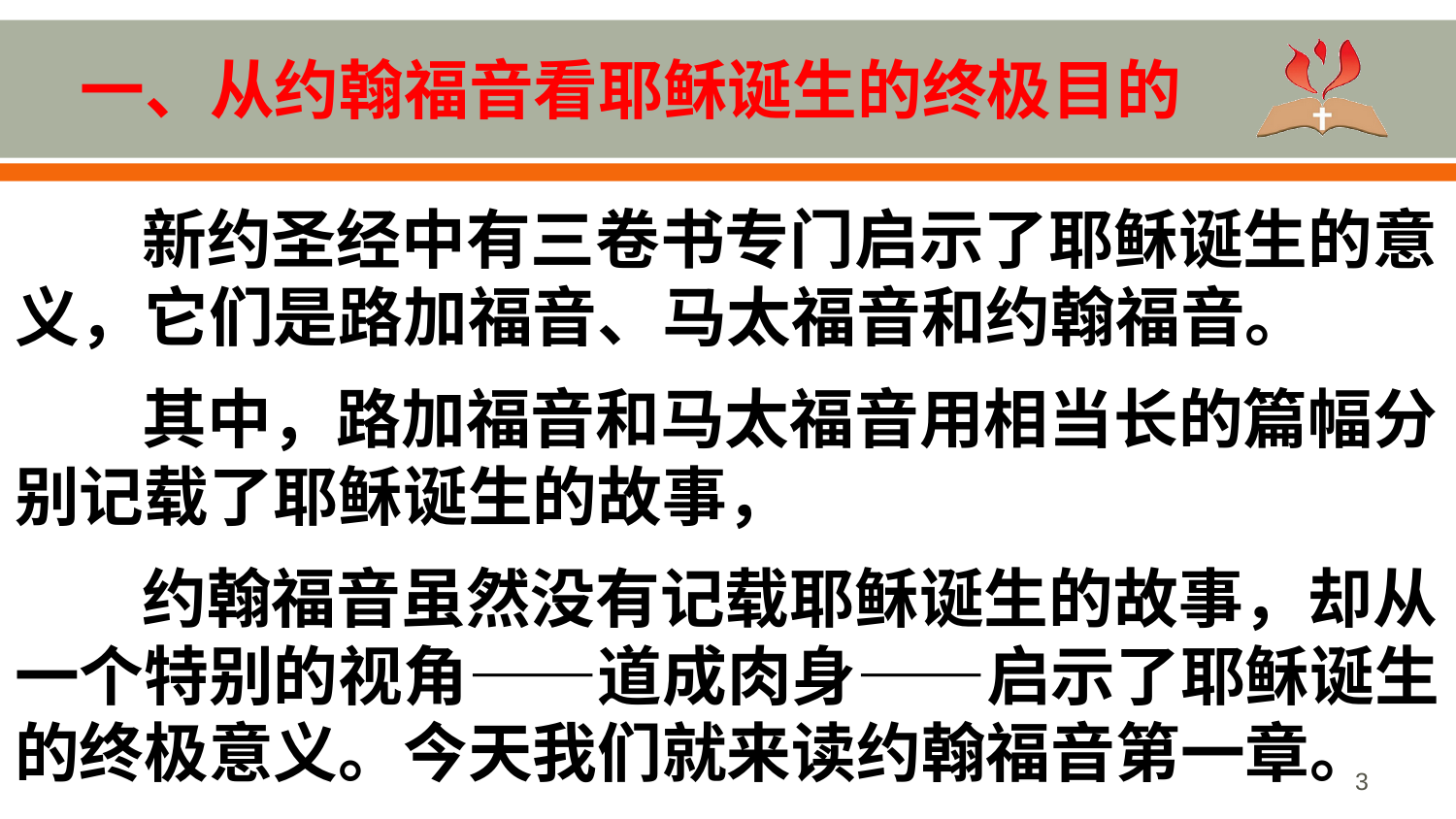

# 一、从约翰福音看耶稣诞生的终极目的
新约圣经中有三卷书专门启示了耶稣诞生的意义，它们是路加福音、马太福音和约翰福音。
其中，路加福音和马太福音用相当长的篇幅分别记载了耶稣诞生的故事，
约翰福音虽然没有记载耶稣诞生的故事，却从一个特别的视角——道成肉身——启示了耶稣诞生的终极意义。今天我们就来读约翰福音第一章。

3